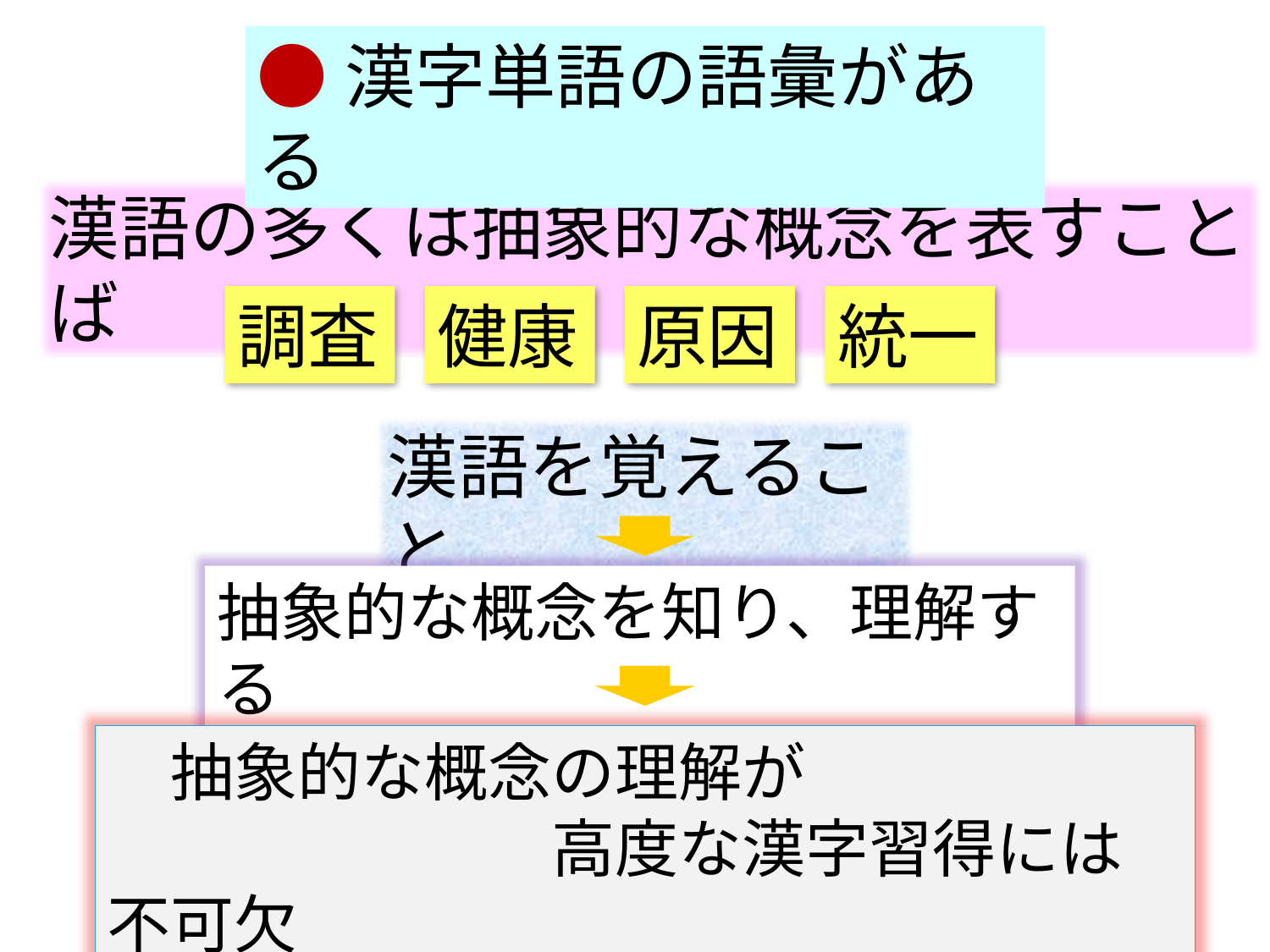

●漢字単語の語彙がある
漢語の多くは抽象的な概念を表すことば
調査
健康
原因
統一
漢語を覚えること

抽象的な概念を知り、理解する

　抽象的な概念の理解が
　　　　　　　高度な漢字習得には不可欠